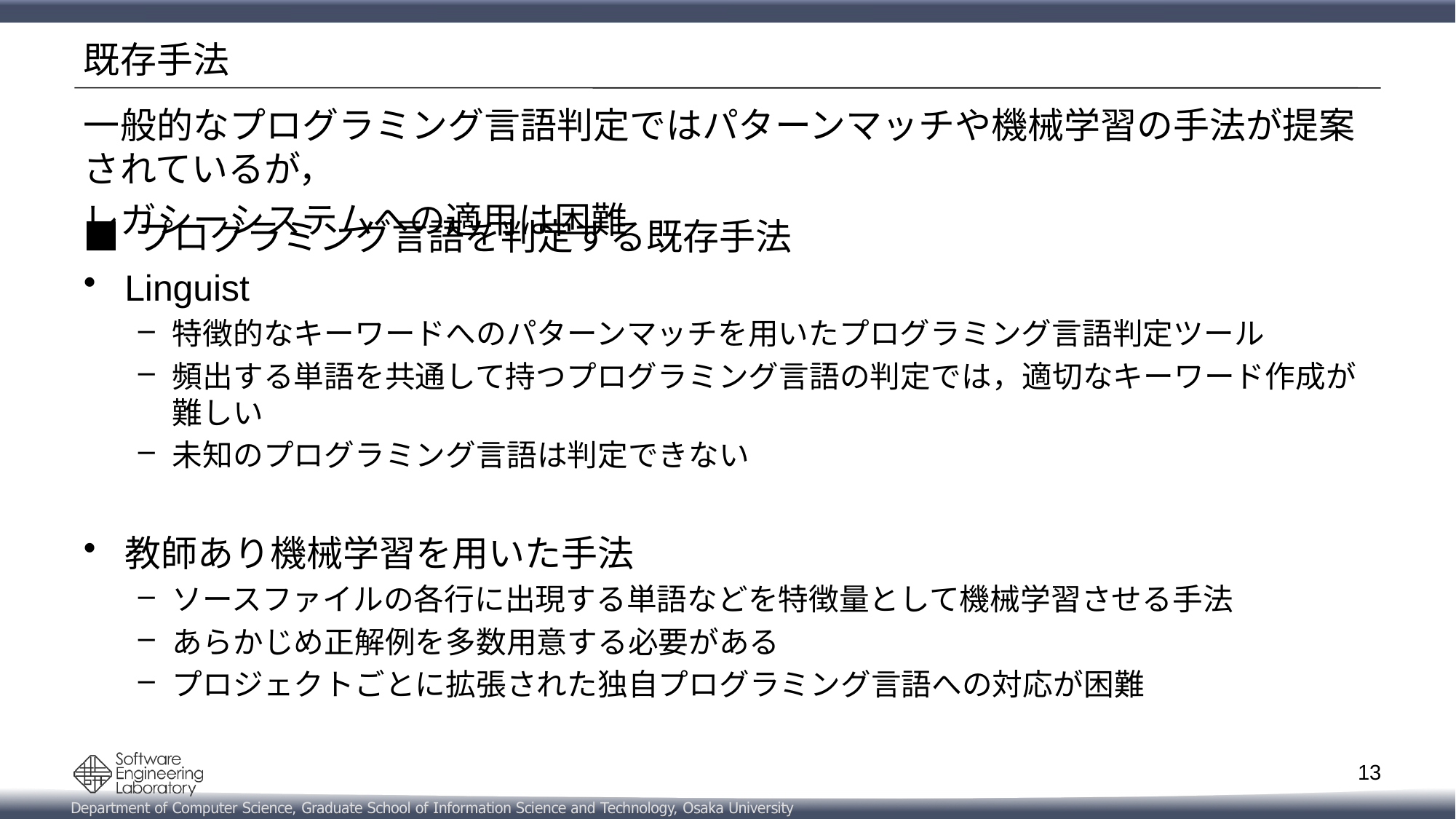

# 既存手法
一般的なプログラミング言語判定ではパターンマッチや機械学習の手法が提案されているが，
レガシーシステムへの適用は困難
■ プログラミング言語を判定する既存手法
Linguist
特徴的なキーワードへのパターンマッチを用いたプログラミング言語判定ツール
頻出する単語を共通して持つプログラミング言語の判定では，適切なキーワード作成が難しい
未知のプログラミング言語は判定できない

教師あり機械学習を用いた手法
ソースファイルの各行に出現する単語などを特徴量として機械学習させる手法
あらかじめ正解例を多数用意する必要がある
プロジェクトごとに拡張された独自プログラミング言語への対応が困難

13